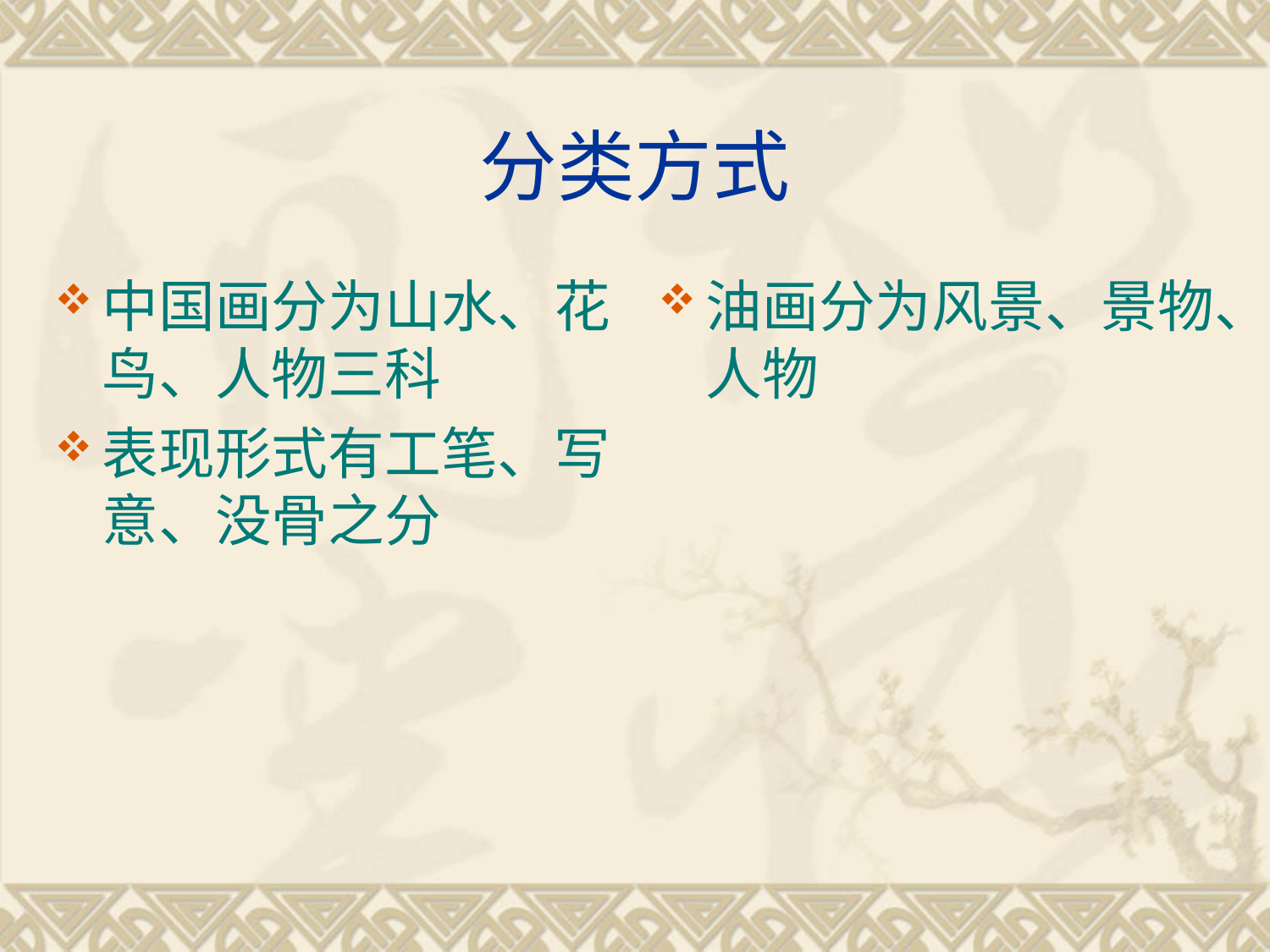

# 分类方式
中国画分为山水、花鸟、人物三科
表现形式有工笔、写意、没骨之分
油画分为风景、景物、人物